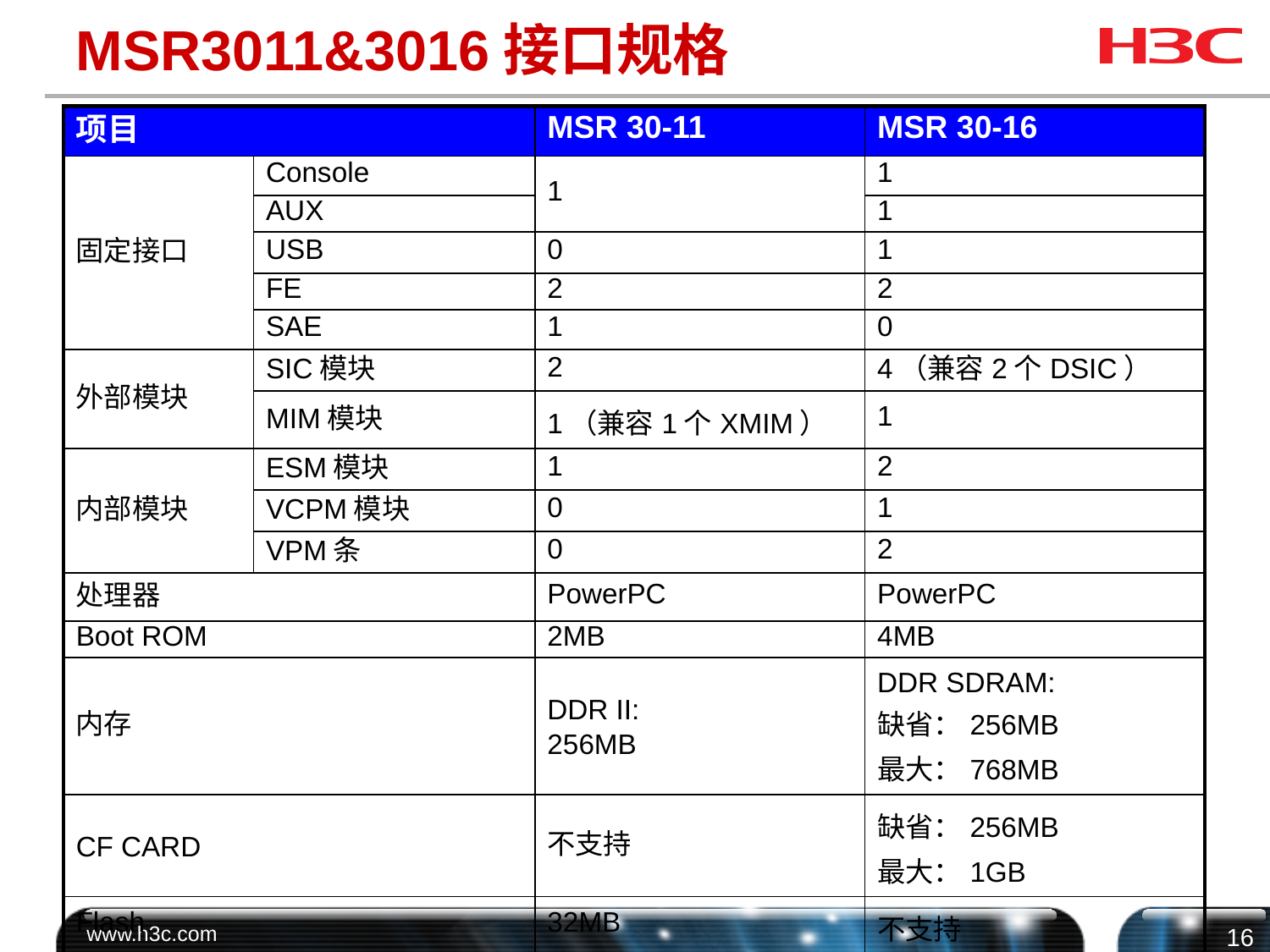

MSR3011&3016接口规格
| 项目 |  | MSR 30-11 | MSR 30-16 |
| --- | --- | --- | --- |
| 固定接口 | Console | 1 | 1 |
|  | AUX |  | 1 |
|  | USB | 0 | 1 |
|  | FE | 2 | 2 |
|  | SAE | 1 | 0 |
| 外部模块 | SIC模块 | 2 | 4（兼容2个DSIC） |
|  | MIM模块 | 1（兼容1个XMIM） | 1 |
| 内部模块 | ESM模块 | 1 | 2 |
|  | VCPM模块 | 0 | 1 |
|  | VPM条 | 0 | 2 |
| 处理器 |  | PowerPC | PowerPC |
| Boot ROM |  | 2MB | 4MB |
| 内存 |  | DDR II: 256MB | DDR SDRAM: 缺省：256MB 最大：768MB |
| CF CARD |  | 不支持 | 缺省：256MB 最大：1GB |
| Flash |  | 32MB | 不支持 |